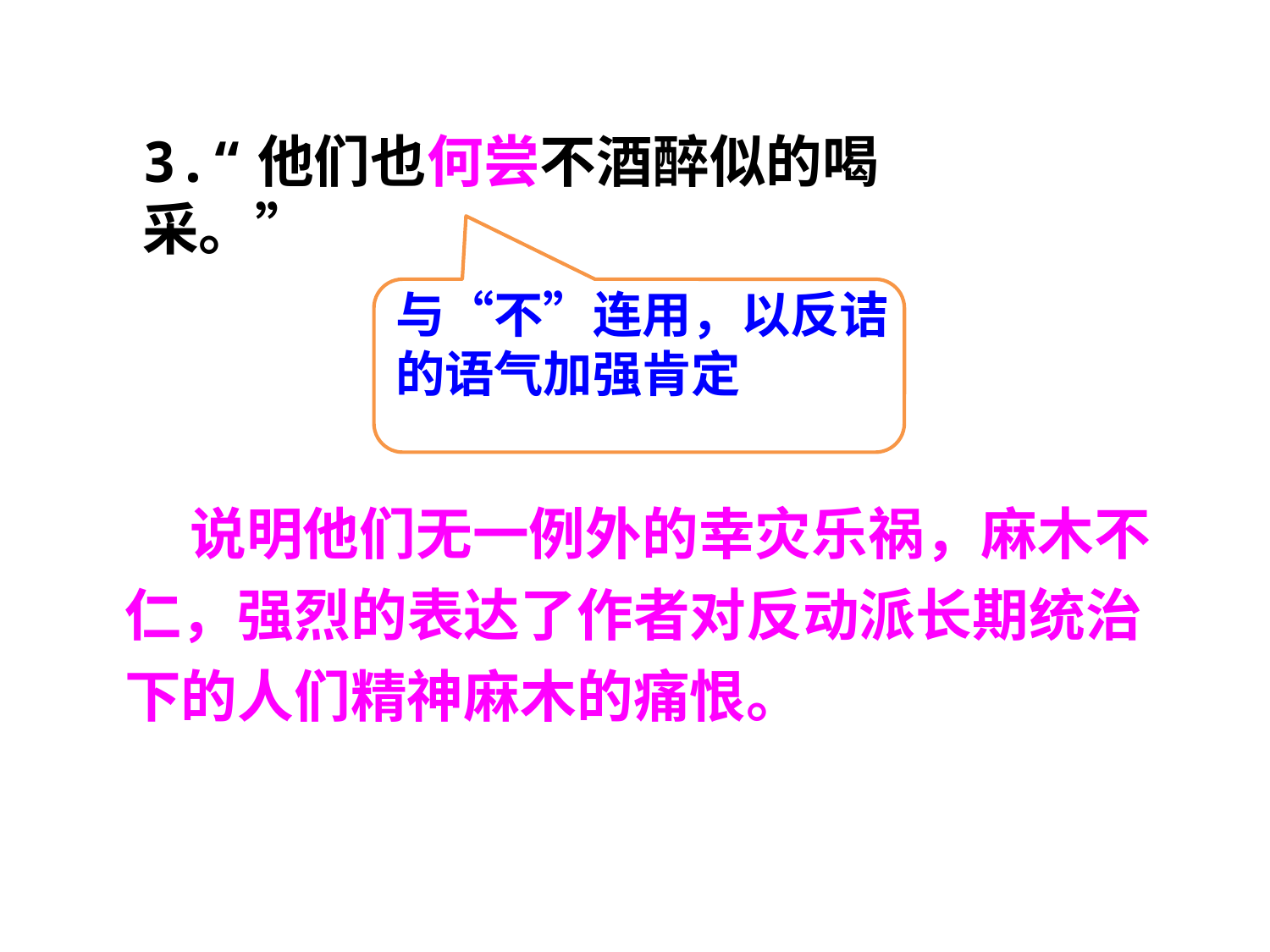

3.“他们也何尝不酒醉似的喝采。”
与“不”连用，以反诘的语气加强肯定

    说明他们无一例外的幸灾乐祸，麻木不仁，强烈的表达了作者对反动派长期统治下的人们精神麻木的痛恨。